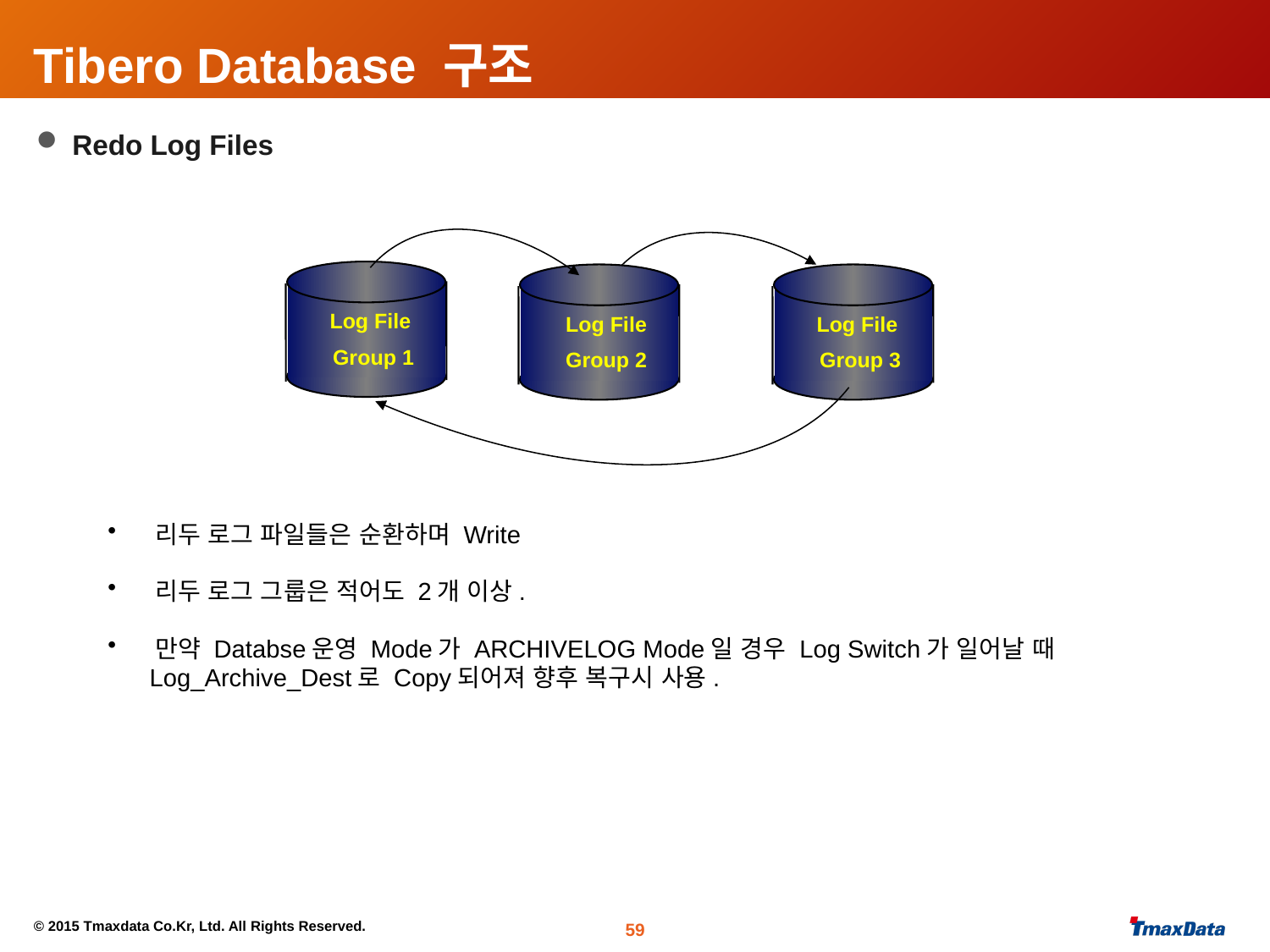

# Tibero Database 구조

 Redo Log Files

Log File
Group 1

Log File
Group 2

Log File
Group 3
리두 로그 파일들은 순환하며 Write

리두 로그 그룹은 적어도 2개 이상.

만약 Databse운영 Mode가 ARCHIVELOG Mode일 경우 Log Switch가 일어날 때
      Log_Archive_Dest로 Copy되어져 향후 복구시 사용.